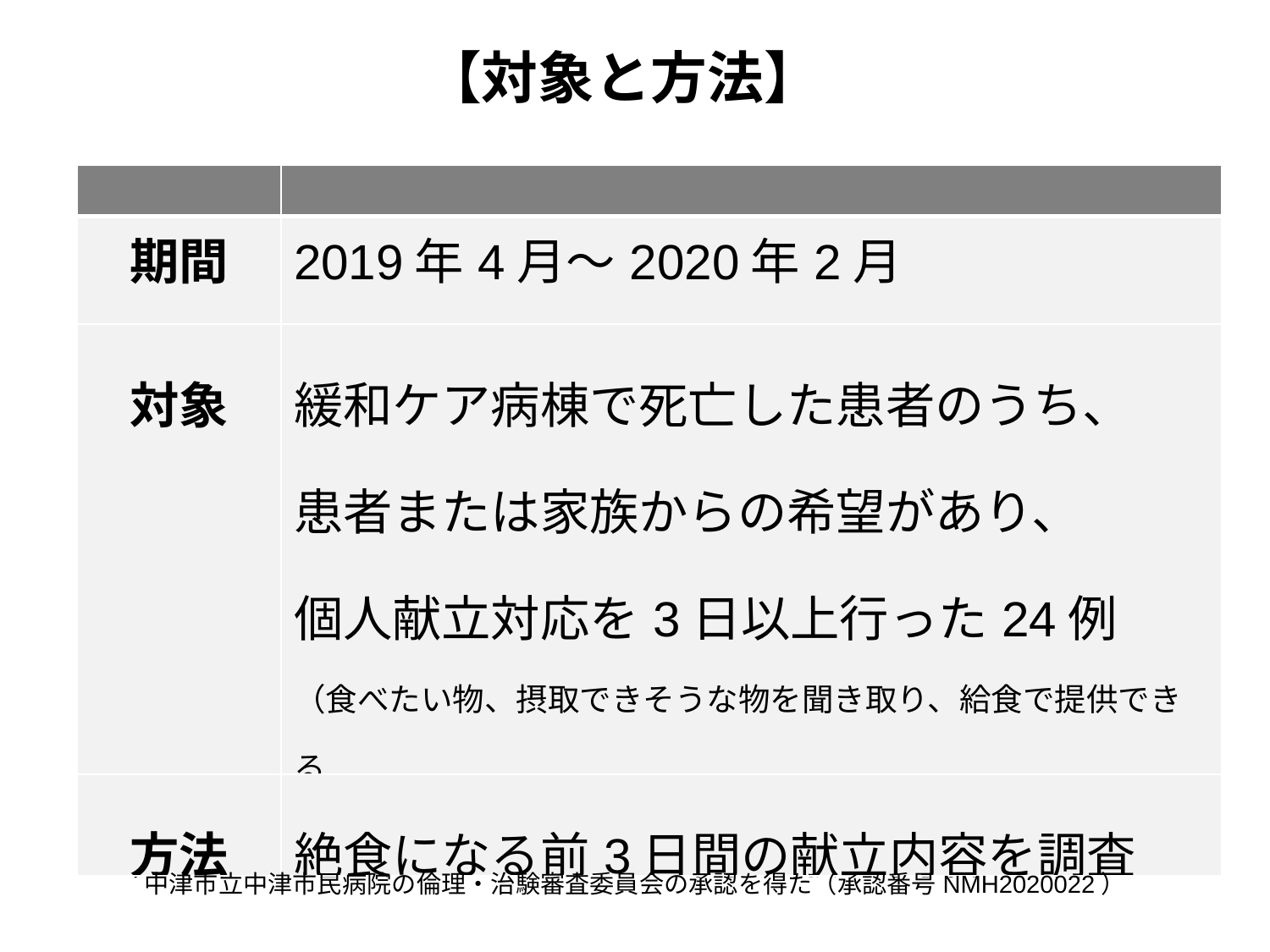

【対象と方法】
|  |  |
| --- | --- |
| 期間 | 2019年4月～2020年2月 |
| 対象 | 緩和ケア病棟で死亡した患者のうち、 患者または家族からの希望があり、 個人献立対応を3日以上行った24例 （食べたい物、摂取できそうな物を聞き取り、給食で提供できる 　範囲で個別に献立を作成した） |
| 方法 | 絶食になる前3日間の献立内容を調査 |
中津市立中津市民病院の倫理・治験審査委員会の承認を得た（承認番号NMH2020022）